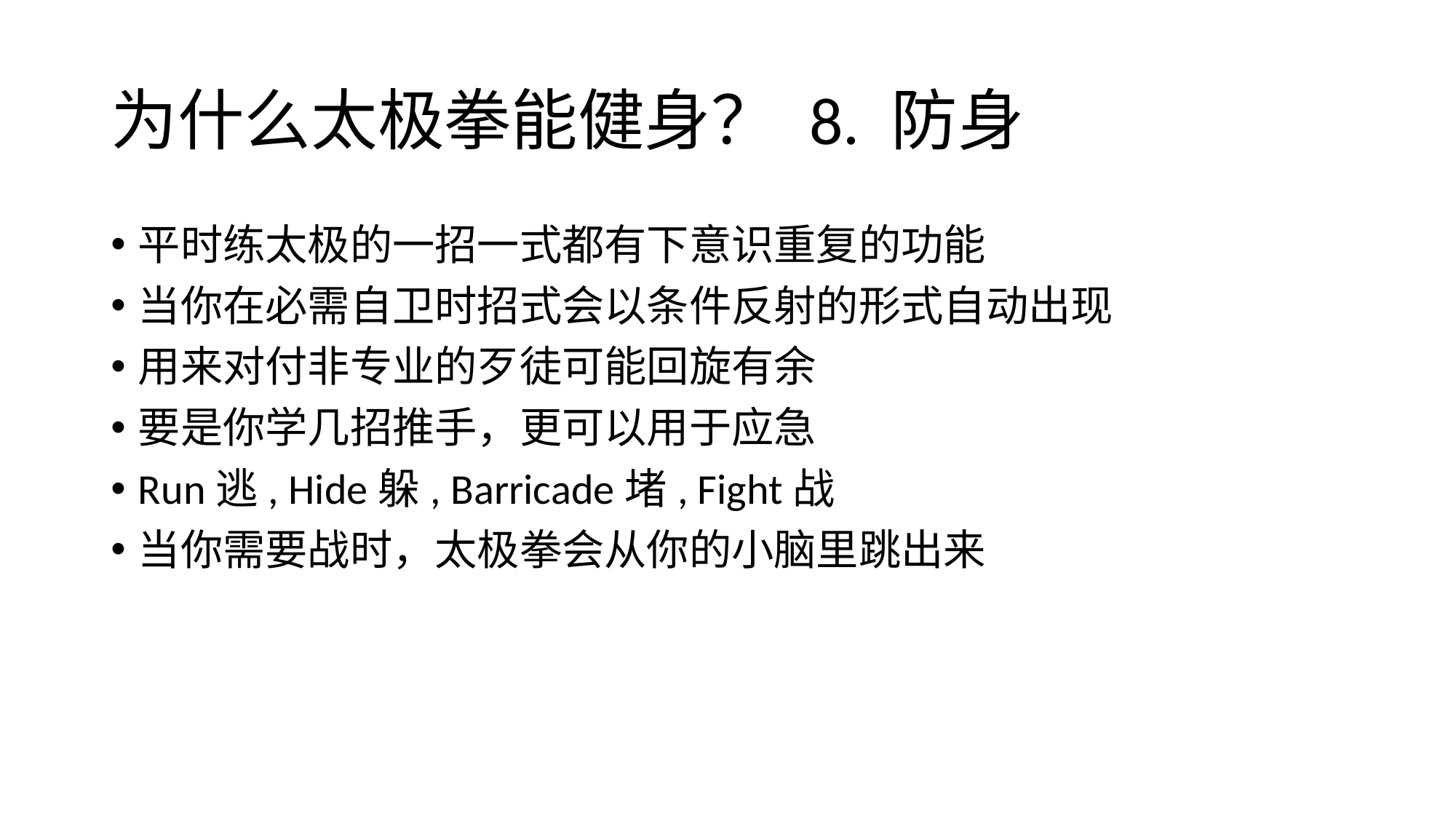

# 为什么太极拳能健身？ 8. 防身
平时练太极的一招一式都有下意识重复的功能
当你在必需自卫时招式会以条件反射的形式自动出现
用来对付非专业的歹徒可能回旋有余
要是你学几招推手，更可以用于应急
Run逃, Hide躲, Barricade堵, Fight战
当你需要战时，太极拳会从你的小脑里跳出来